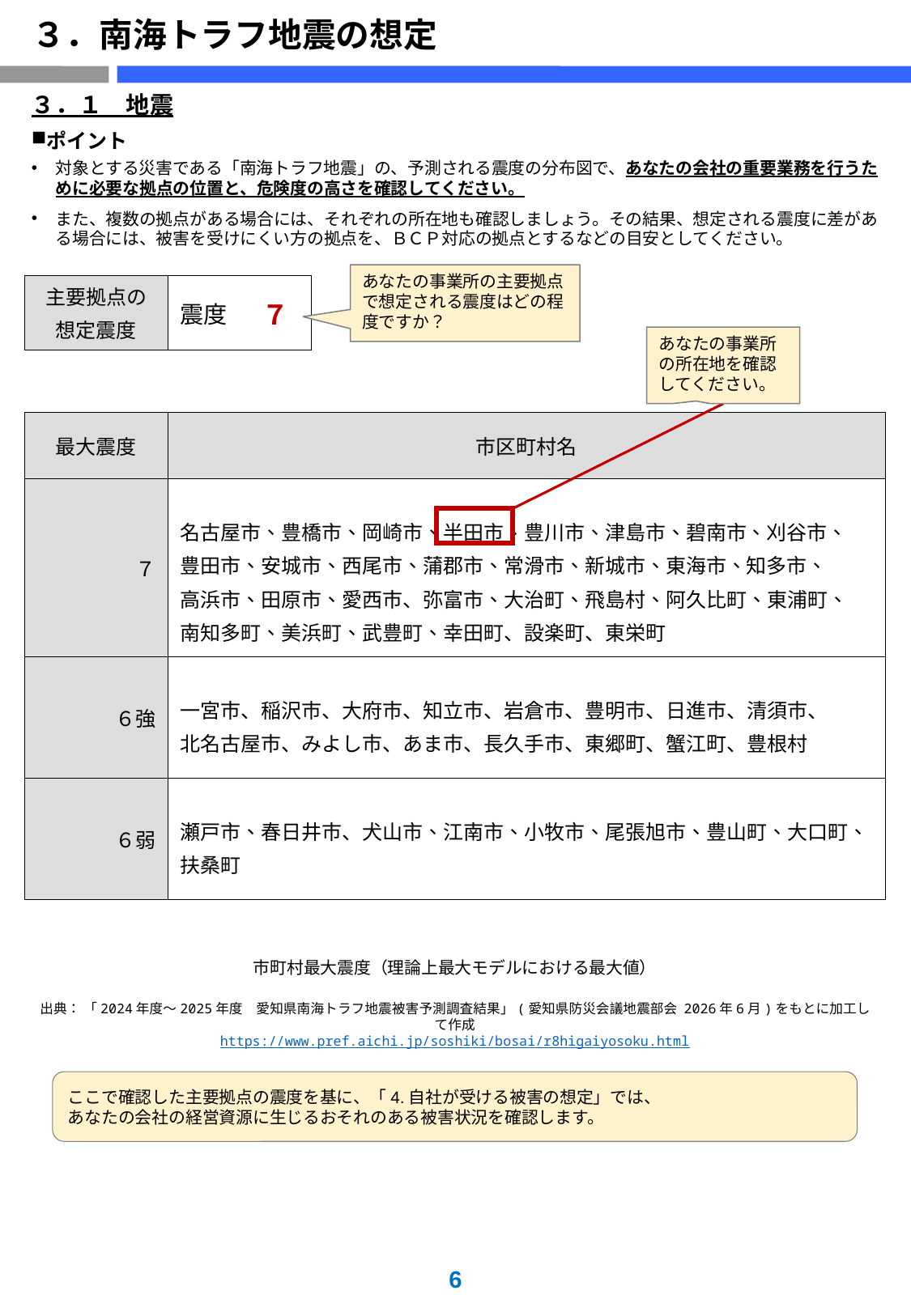

# ３．南海トラフ地震の想定
３．１　地震
ポイント
対象とする災害である「南海トラフ地震」の、予測される震度の分布図で、あなたの会社の重要業務を行うために必要な拠点の位置と、危険度の高さを確認してください。
また、複数の拠点がある場合には、それぞれの所在地も確認しましょう。その結果、想定される震度に差がある場合には、被害を受けにくい方の拠点を、ＢＣＰ対応の拠点とするなどの目安としてください。
あなたの事業所の主要拠点で想定される震度はどの程度ですか？
| 主要拠点の 想定震度 | 震度 | ７ |
| --- | --- | --- |
あなたの事業所の所在地を確認してください。

| 最大震度 | 市区町村名 |
| --- | --- |
| ７ | 名古屋市、豊橋市、岡崎市、半田市、豊川市、津島市、碧南市、刈谷市、 豊田市、安城市、西尾市、蒲郡市、常滑市、新城市、東海市、知多市、 高浜市、田原市、愛西市、弥富市、大治町、飛島村、阿久比町、東浦町、 南知多町、美浜町、武豊町、幸田町、設楽町、東栄町 |
| ６強 | 一宮市、稲沢市、大府市、知立市、岩倉市、豊明市、日進市、清須市、 北名古屋市、みよし市、あま市、長久手市、東郷町、蟹江町、豊根村 |
| ６弱 | 瀬戸市、春日井市、犬山市、江南市、小牧市、尾張旭市、豊山町、大口町、 扶桑町 |

市町村最大震度（理論上最大モデルにおける最大値）

出典： 「2024年度～2025年度　愛知県南海トラフ地震被害予測調査結果」(愛知県防災会議地震部会 2026年6月)をもとに加工して作成
https://www.pref.aichi.jp/soshiki/bosai/r8higaiyosoku.html
ここで確認した主要拠点の震度を基に、「4.自社が受ける被害の想定」では、
あなたの会社の経営資源に生じるおそれのある被害状況を確認します。
6